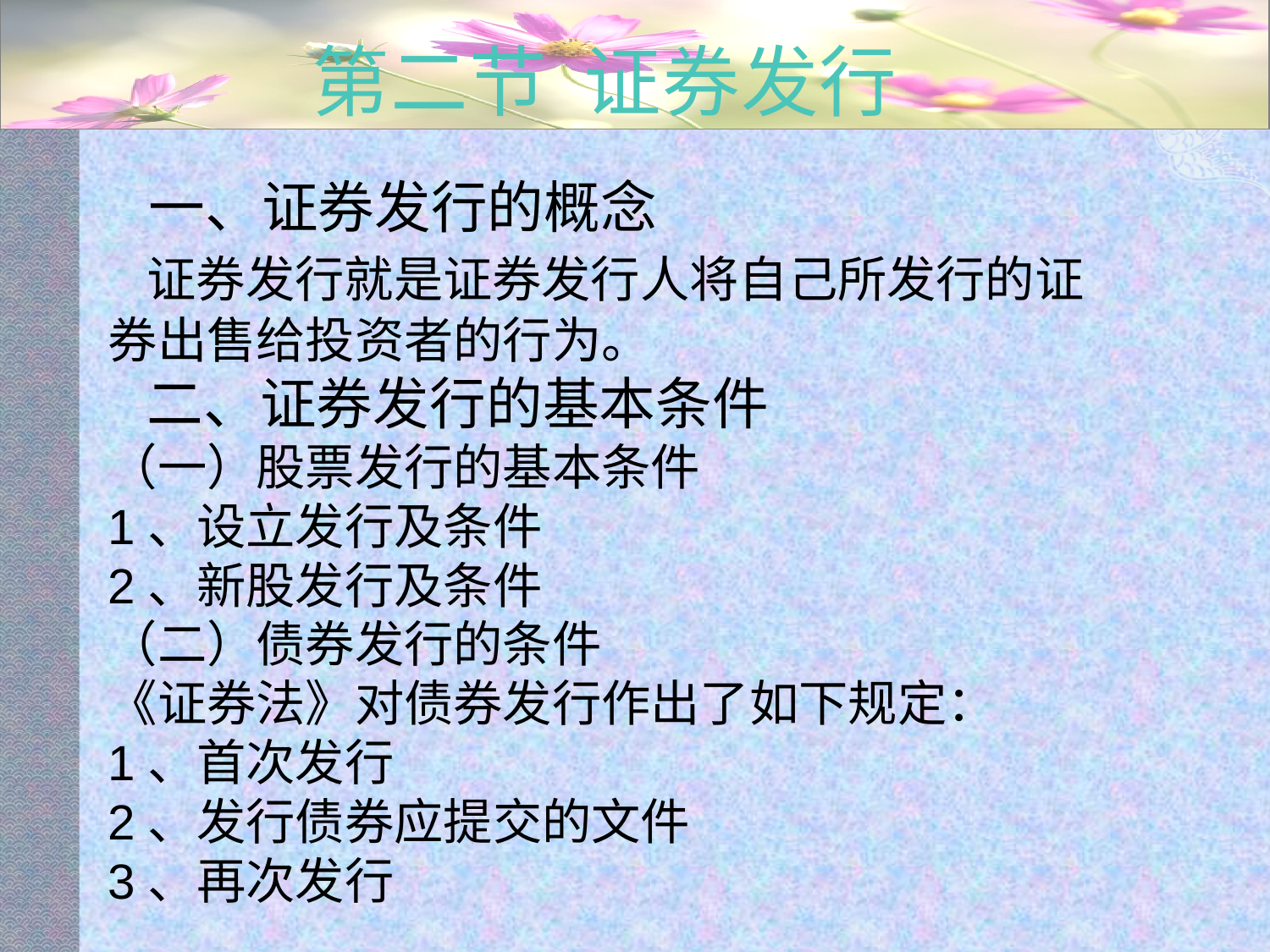

# 第二节  证券发行
  一、证券发行的概念
  证券发行就是证券发行人将自己所发行的证券出售给投资者的行为。
  二、证券发行的基本条件
（一）股票发行的基本条件
1、设立发行及条件
2、新股发行及条件
（二）债券发行的条件
《证券法》对债券发行作出了如下规定：
1、首次发行
2、发行债券应提交的文件
3、再次发行